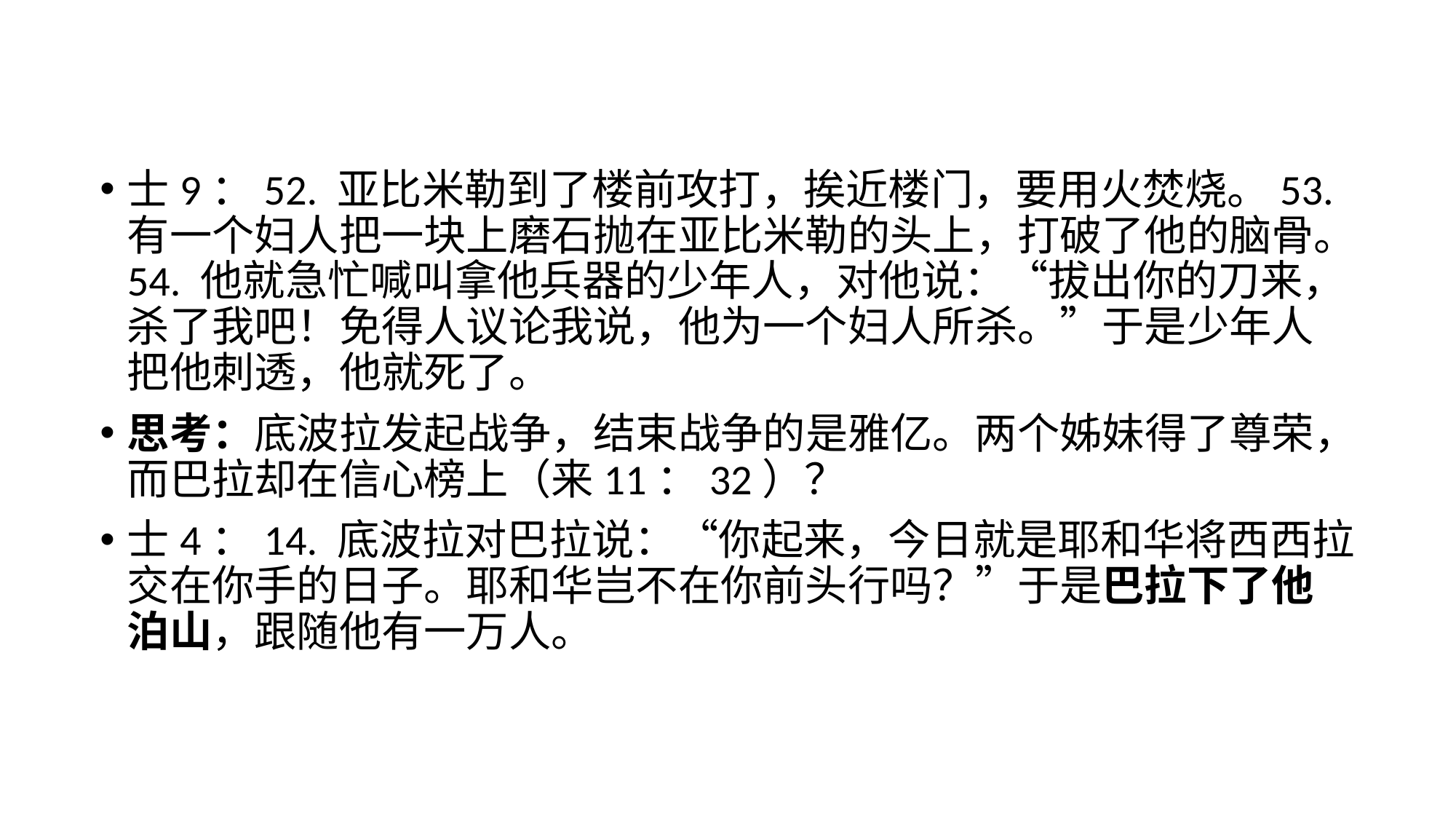

士9：52. 亚比米勒到了楼前攻打，挨近楼门，要用火焚烧。53. 有一个妇人把一块上磨石抛在亚比米勒的头上，打破了他的脑骨。54. 他就急忙喊叫拿他兵器的少年人，对他说：“拔出你的刀来，杀了我吧！免得人议论我说，他为一个妇人所杀。”于是少年人把他刺透，他就死了。
思考：底波拉发起战争，结束战争的是雅亿。两个姊妹得了尊荣，而巴拉却在信心榜上（来11：32）？
士4：14. 底波拉对巴拉说：“你起来，今日就是耶和华将西西拉交在你手的日子。耶和华岂不在你前头行吗？”于是巴拉下了他泊山，跟随他有一万人。